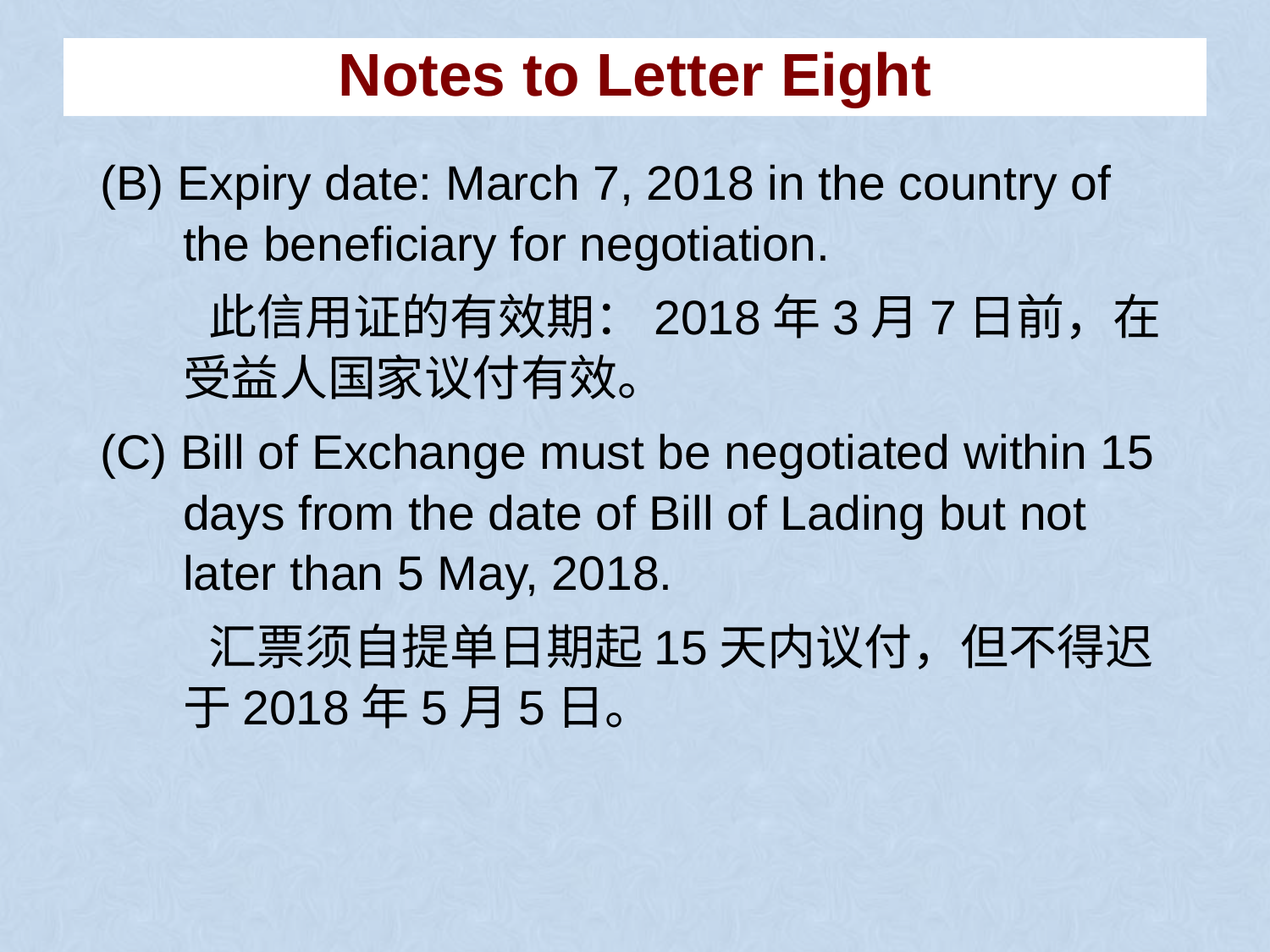

# Notes to Letter Eight
(B) Expiry date: March 7, 2018 in the country of the beneficiary for negotiation.
         此信用证的有效期：2018年3月7日前，在受益人国家议付有效。
(C) Bill of Exchange must be negotiated within 15 days from the date of Bill of Lading but not later than 5 May, 2018.
         汇票须自提单日期起15天内议付，但不得迟于2018年5月5日。